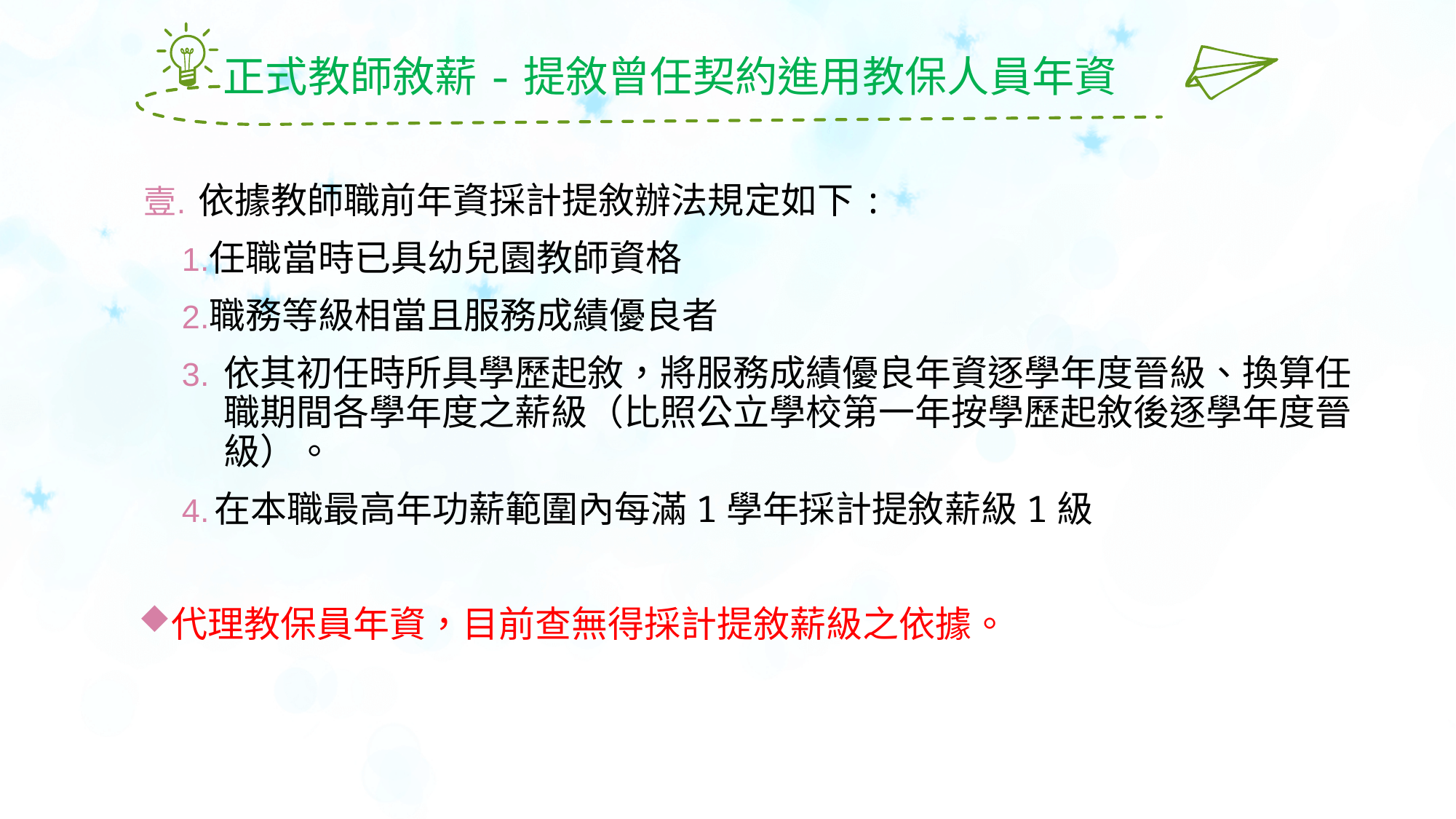

# 正式教師敘薪-提敘曾任契約進用教保人員年資
依據教師職前年資採計提敘辦法規定如下:
任職當時已具幼兒園教師資格
職務等級相當且服務成績優良者
依其初任時所具學歷起敘，將服務成績優良年資逐學年度晉級、換算任職期間各學年度之薪級（比照公立學校第一年按學歷起敘後逐學年度晉級）。
在本職最高年功薪範圍內每滿1學年採計提敘薪級1級

代理教保員年資，目前查無得採計提敘薪級之依據。